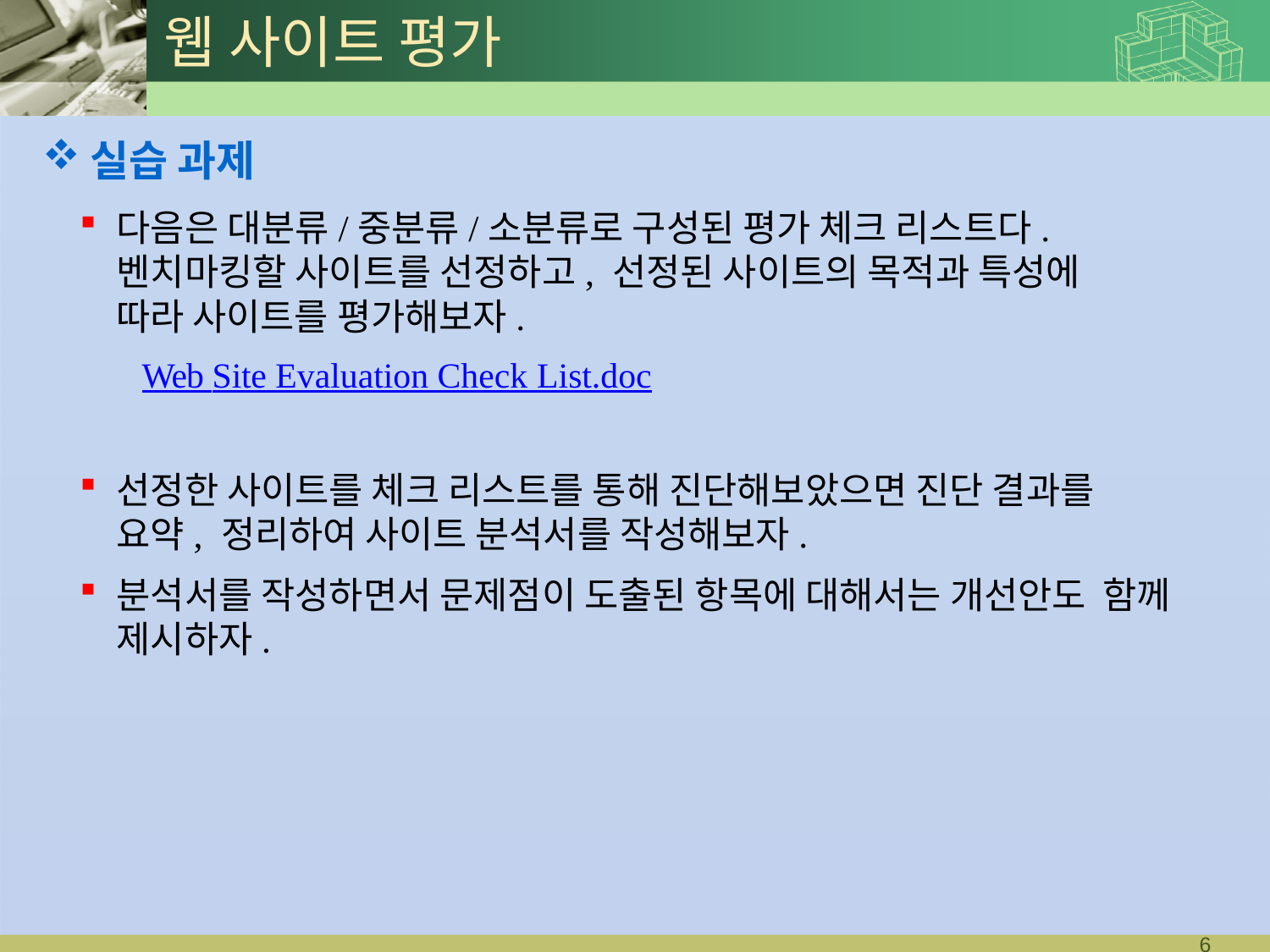

# 웹 사이트 평가
실습 과제
다음은 대분류/중분류/소분류로 구성된 평가 체크 리스트다.  벤치마킹할 사이트를 선정하고, 선정된 사이트의 목적과 특성에  따라 사이트를 평가해보자.
Web Site Evaluation Check List.doc

선정한 사이트를 체크 리스트를 통해 진단해보았으면 진단 결과를
요약, 정리하여 사이트 분석서를 작성해보자.
분석서를 작성하면서 문제점이 도출된 항목에 대해서는 개선안도  함께 제시하자.
6